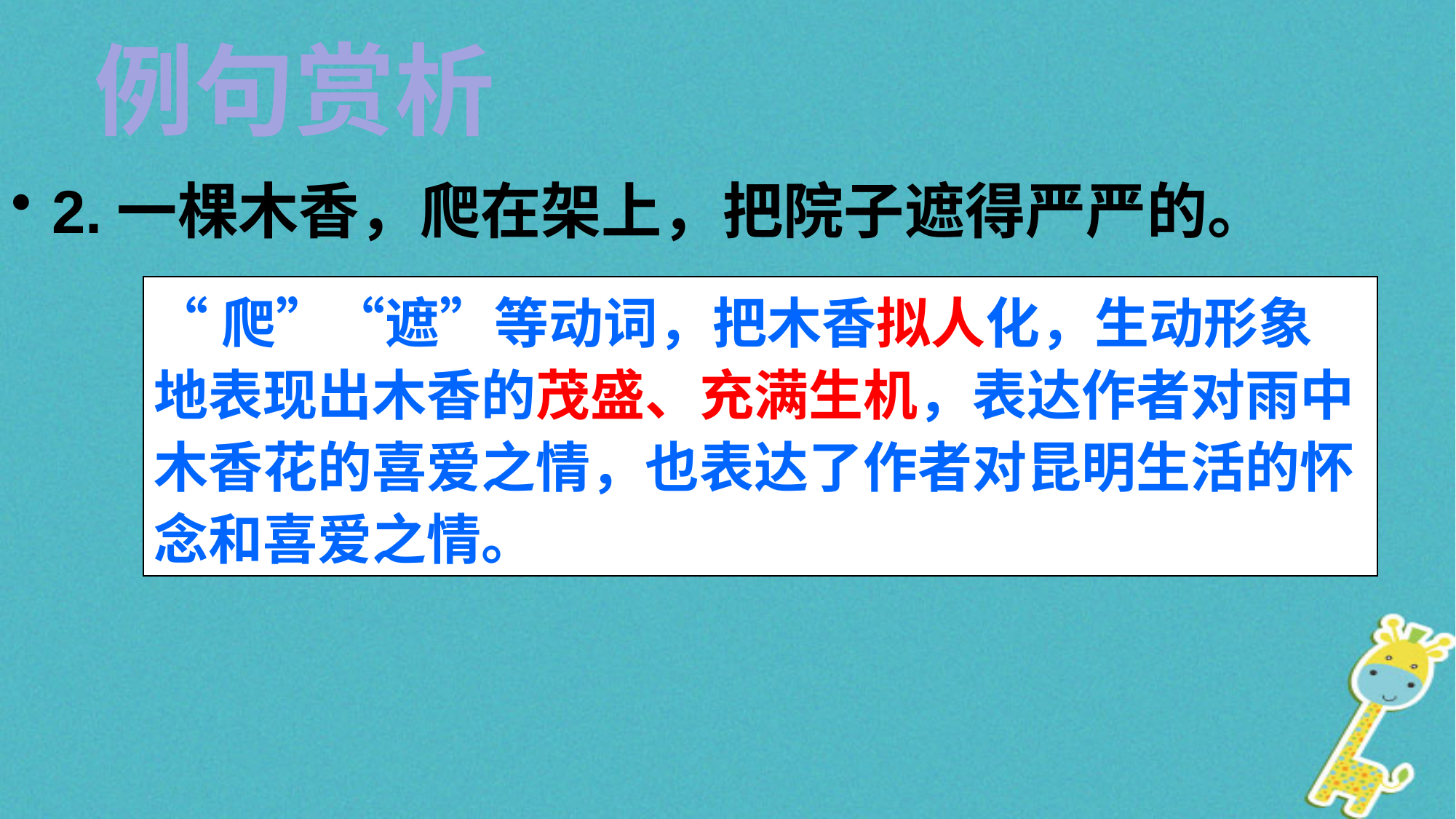

例句赏析

2.一棵木香，爬在架上，把院子遮得严严的。

“爬”“遮”等动词，把木香拟人化，生动形象地表现出木香的茂盛、充满生机，表达作者对雨中木香花的喜爱之情，也表达了作者对昆明生活的怀念和喜爱之情。